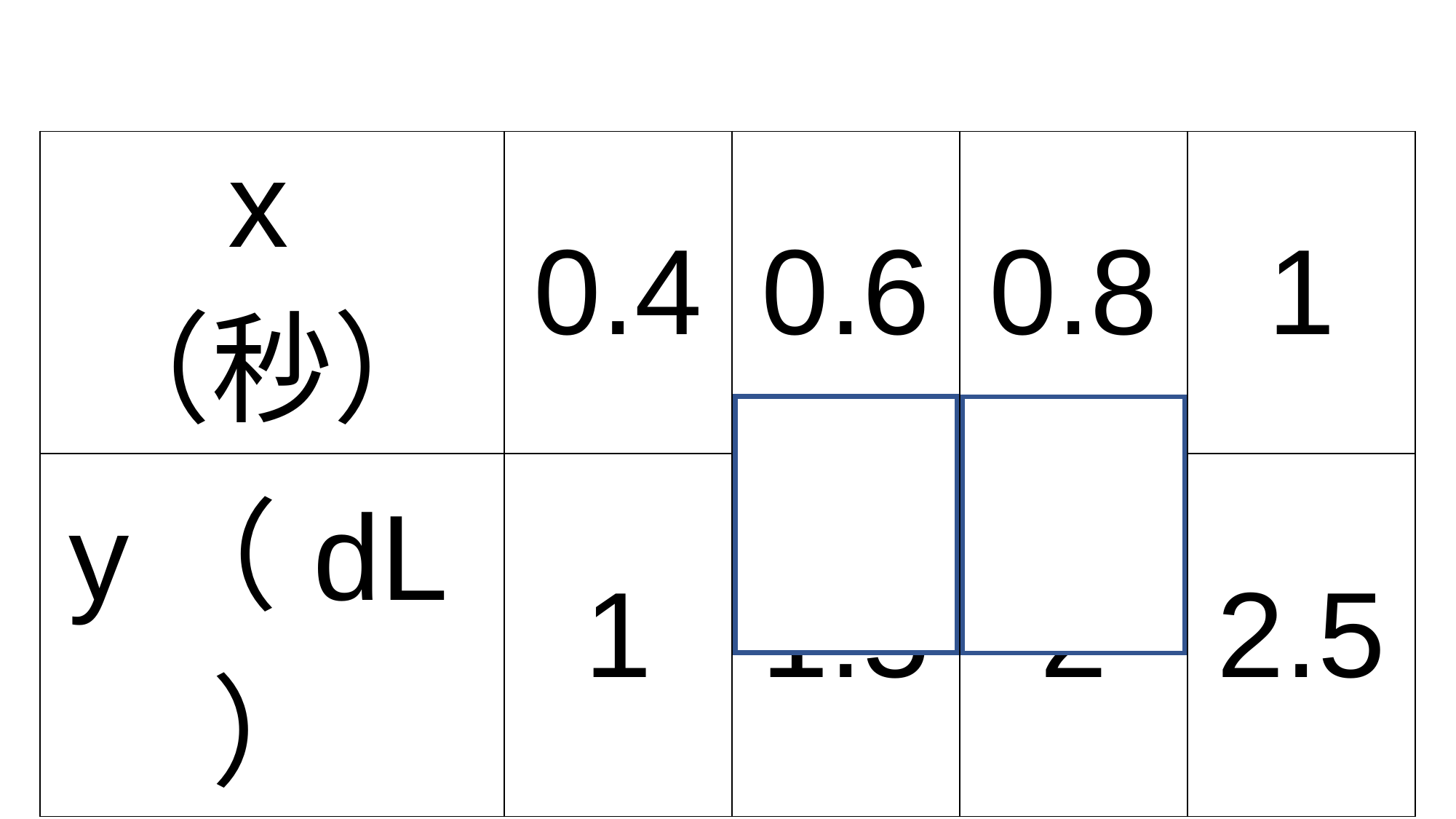

| x（秒） | 0.4 | 0.6 | 0.8 | 1 |
| --- | --- | --- | --- | --- |
| y（dL） | 1 | 1.5 | 2 | 2.5 |